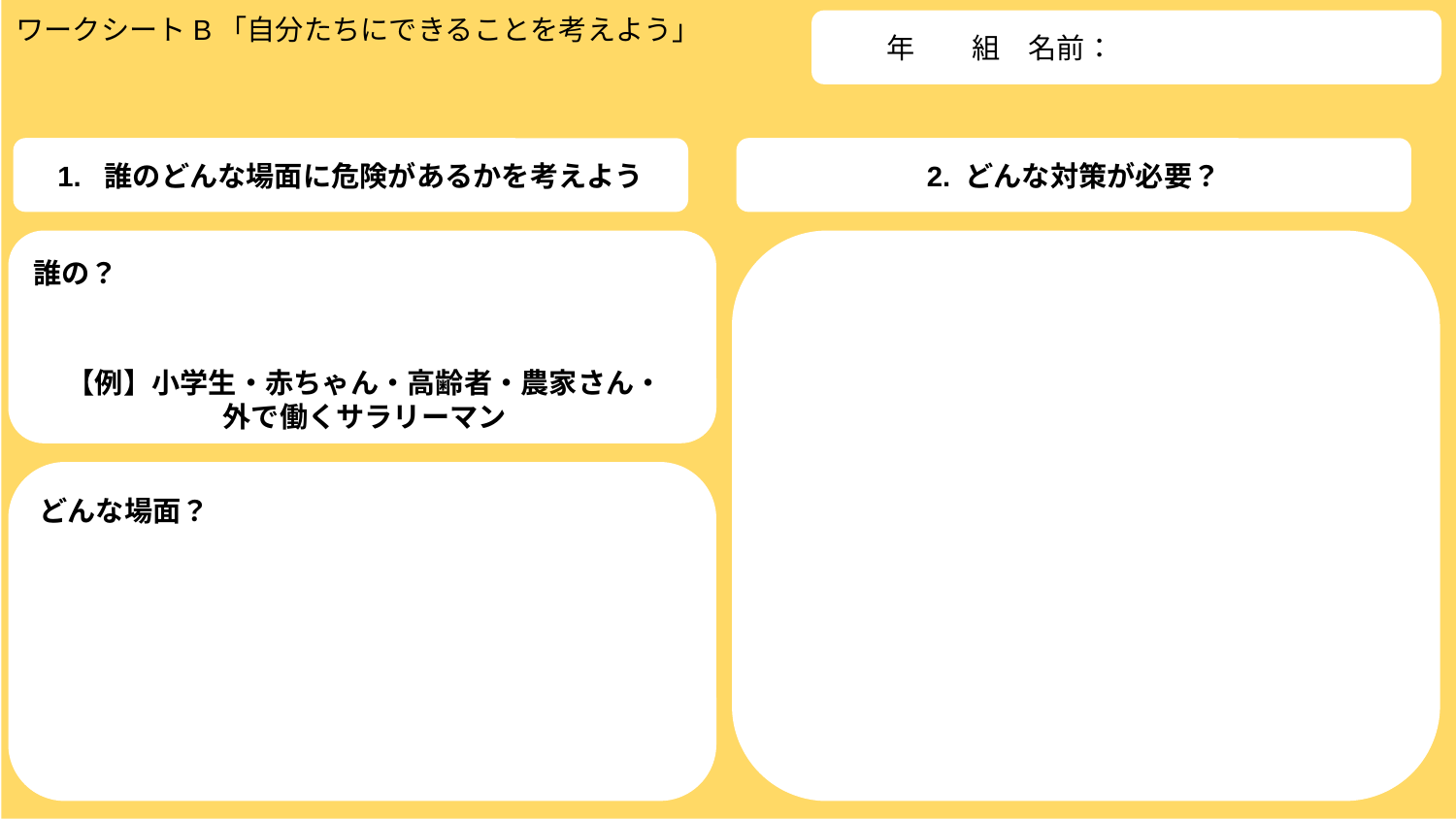

ワークシートB「自分たちにできることを考えよう」
　　年　　組　名前：
1.  誰のどんな場面に危険があるかを考えよう
2. どんな対策が必要？
誰の？

【例】小学生・赤ちゃん・高齢者・農家さん・
外で働くサラリーマン
どんな場面？